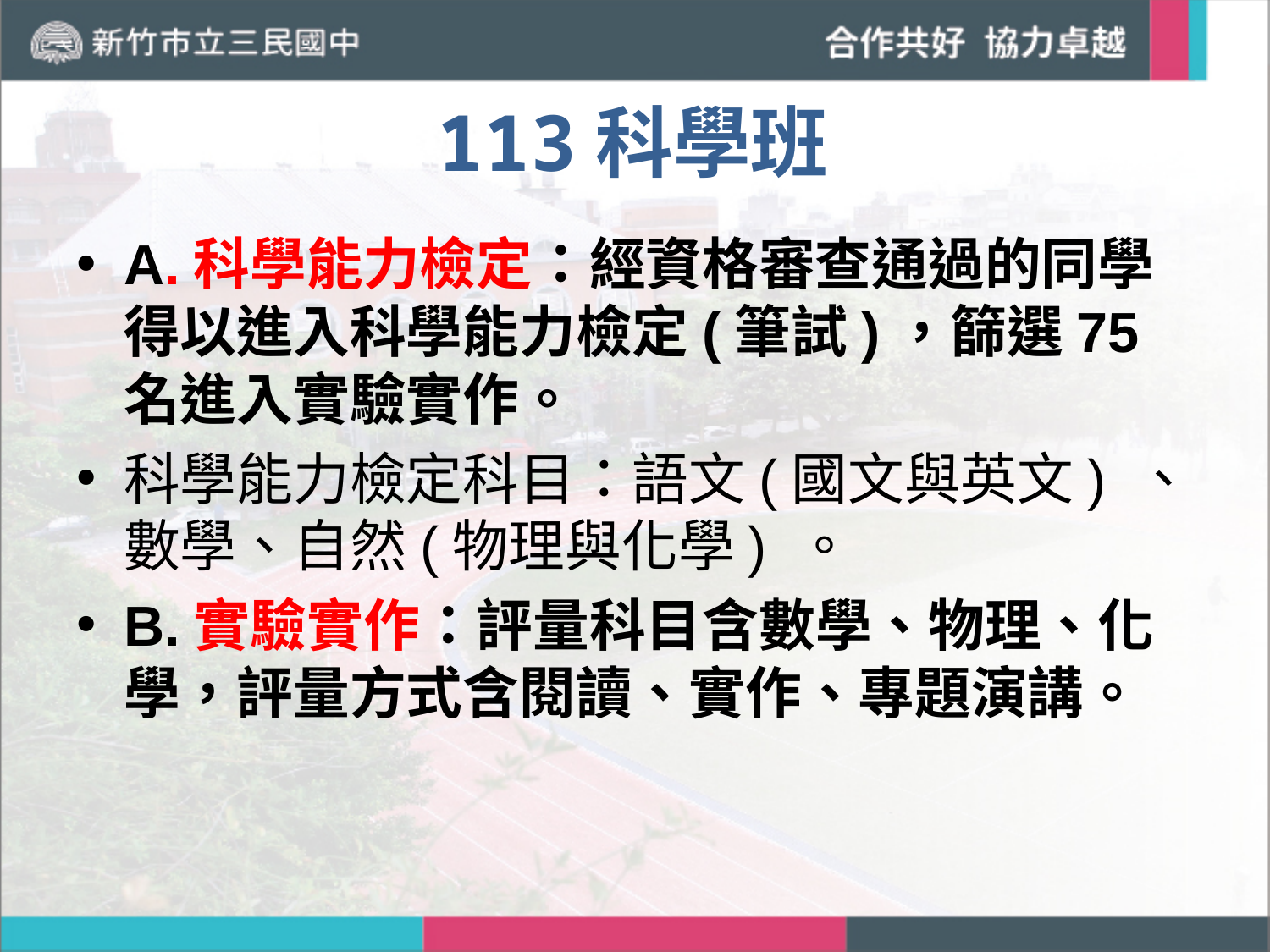

# 113科學班
A.科學能力檢定：經資格審查通過的同學得以進入科學能力檢定(筆試)，篩選75名進入實驗實作。
科學能力檢定科目：語文(國文與英文) 、數學、自然(物理與化學) 。
B.實驗實作：評量科目含數學、物理、化學，評量方式含閱讀、實作、專題演講。